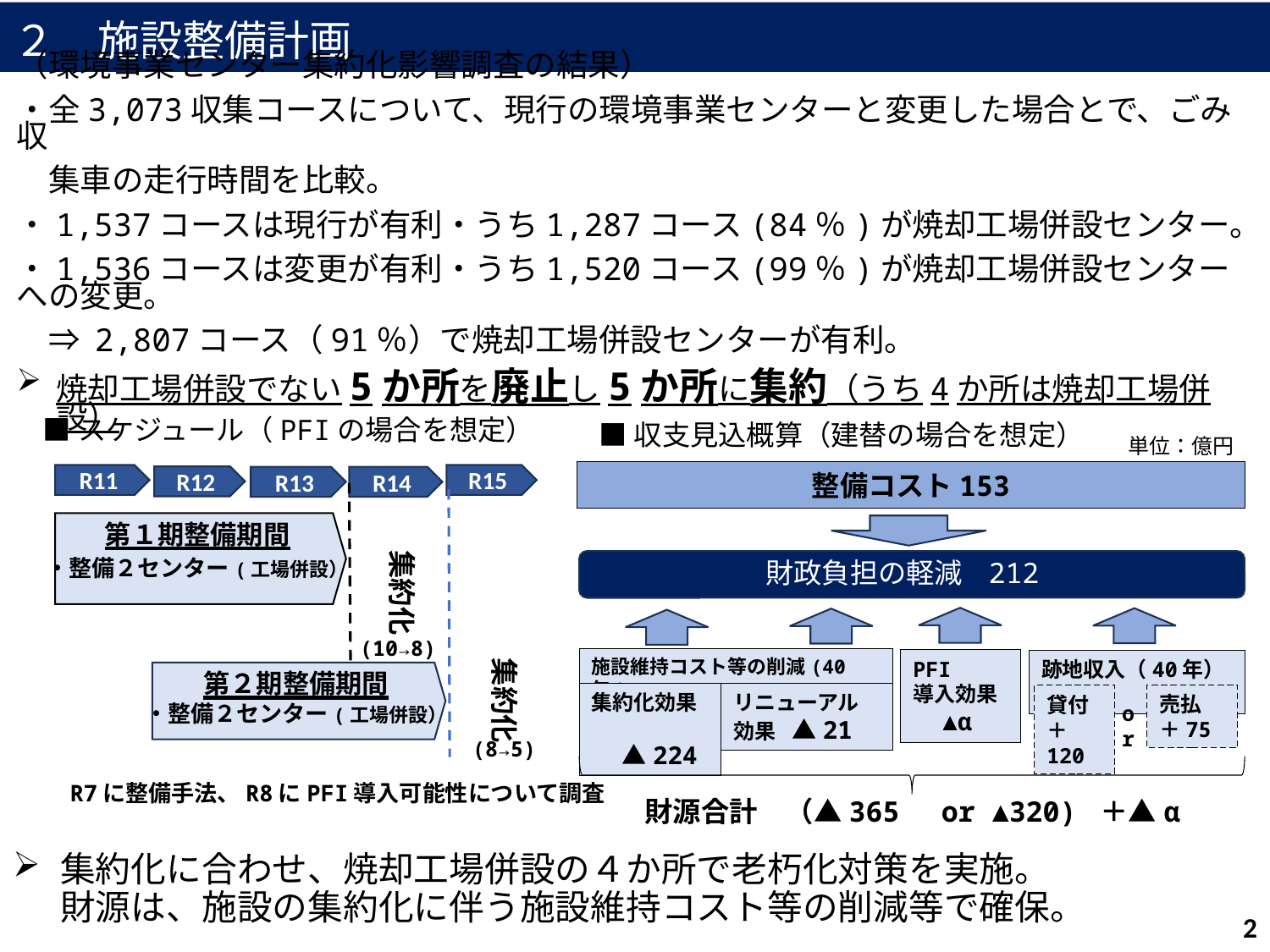

２　施設整備計画

（環境事業センター集約化影響調査の結果）
・全3,073収集コースについて、現行の環境事業センターと変更した場合とで、ごみ収
　集車の走行時間を比較。
・1,537コースは現行が有利・うち1,287コース(84％)が焼却工場併設センター。
・1,536コースは変更が有利・うち1,520コース(99％)が焼却工場併設センターへの変更。
　⇒ 2,807コース（91％）で焼却工場併設センターが有利。
焼却工場併設でない5か所を廃止し5か所に集約（うち4か所は焼却工場併設）

■スケジュール（PFIの場合を想定）
R11
R15
R12
R14
R13
第１期整備期間

・整備２センター(工場併設）
集約化
(10→8)
集約化
(8→5)
第２期整備期間
・整備２センター(工場併設）
■収支見込概算（建替の場合を想定）
単位：億円
整備コスト153

施設維持コスト等の削減(40年)
集約化効果
　 ▲224
リニューアル
効果   ▲21
PFI
導入効果
  ▲α
跡地収入（40年）

財源合計　（▲365　or ▲320) ＋▲α

財政負担の軽減   212
売払
＋75
貸付
＋120
or
R7に整備手法、R8にPFI導入可能性について調査
集約化に合わせ、焼却工場併設の４か所で老朽化対策を実施。　　　　　財源は、施設の集約化に伴う施設維持コスト等の削減等で確保。
2